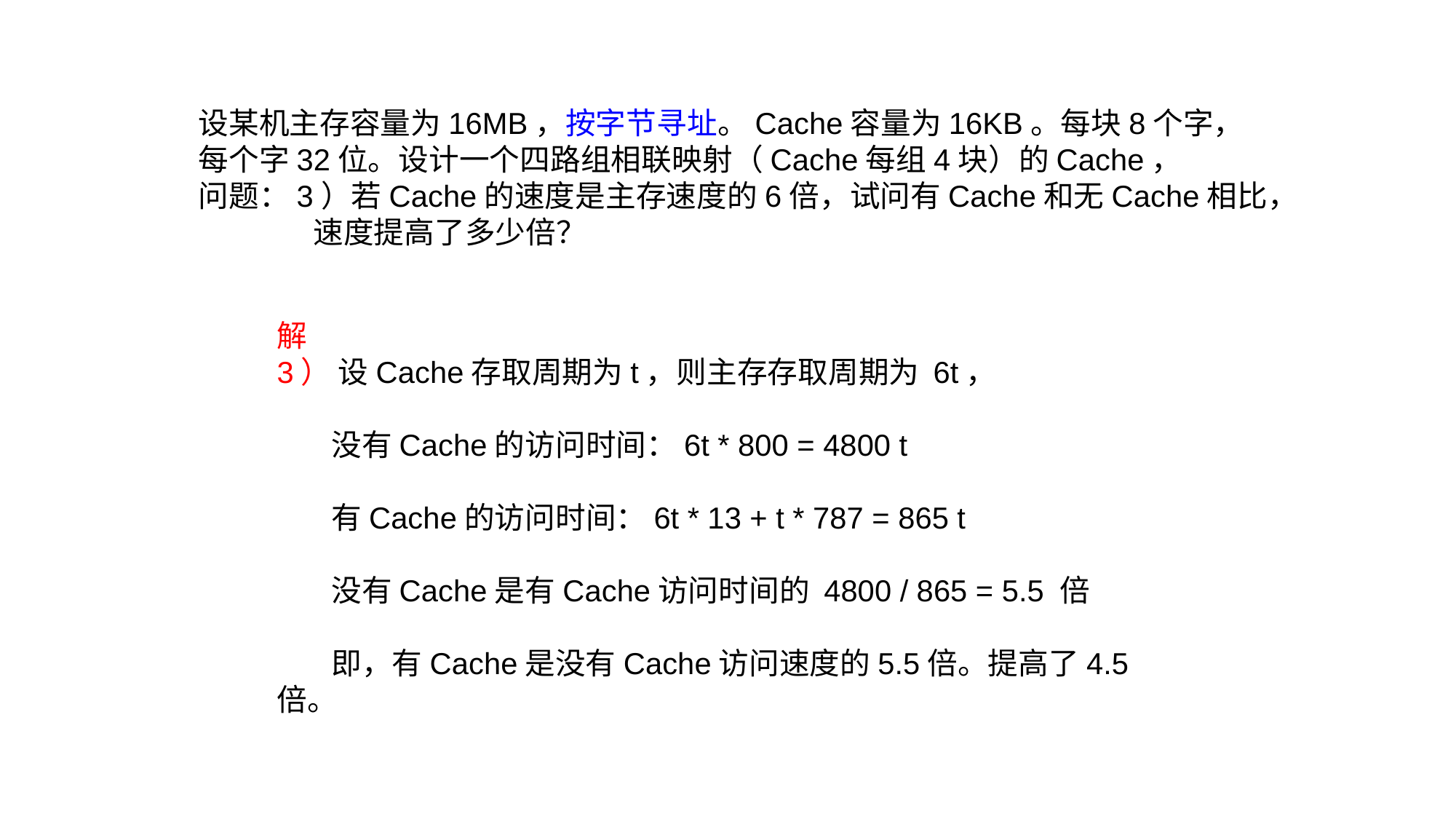

设某机主存容量为16MB，按字节寻址。Cache容量为16KB。每块8个字，
每个字32位。设计一个四路组相联映射（Cache每组4块）的Cache，
问题：3）若Cache的速度是主存速度的6倍，试问有Cache和无Cache相比，
                速度提高了多少倍？
解
3） 设Cache存取周期为t，则主存存取周期为 6t，

       没有Cache的访问时间：6t * 800 = 4800 t

       有Cache的访问时间：6t * 13 + t * 787 = 865 t

       没有Cache是有Cache访问时间的 4800 / 865 = 5.5 倍

       即，有Cache是没有Cache访问速度的5.5倍。提高了4.5倍。